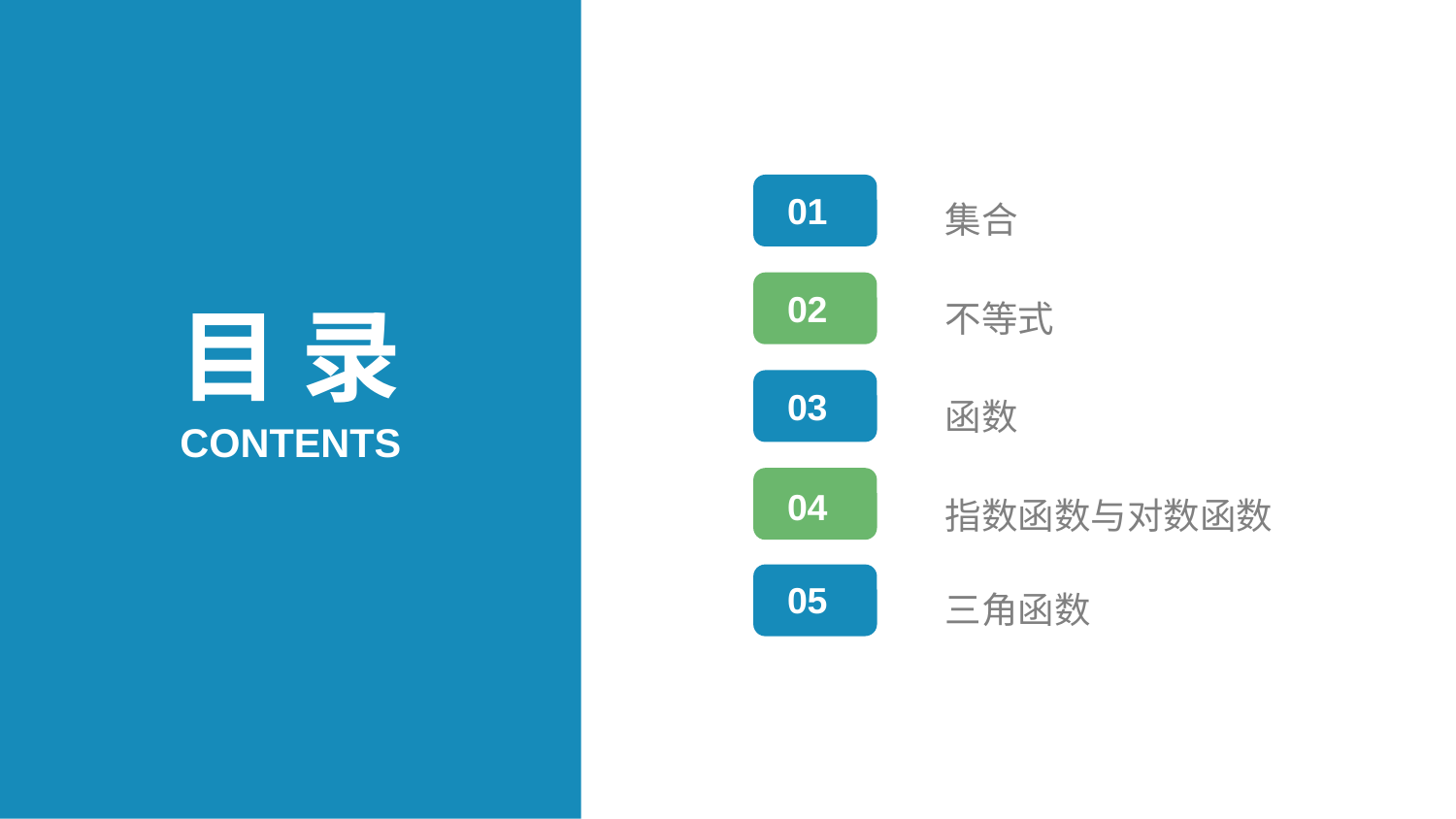

01
集合

02
不等式

目 录
03
函数

CONTENTS
04
指数函数与对数函数

05
三角函数